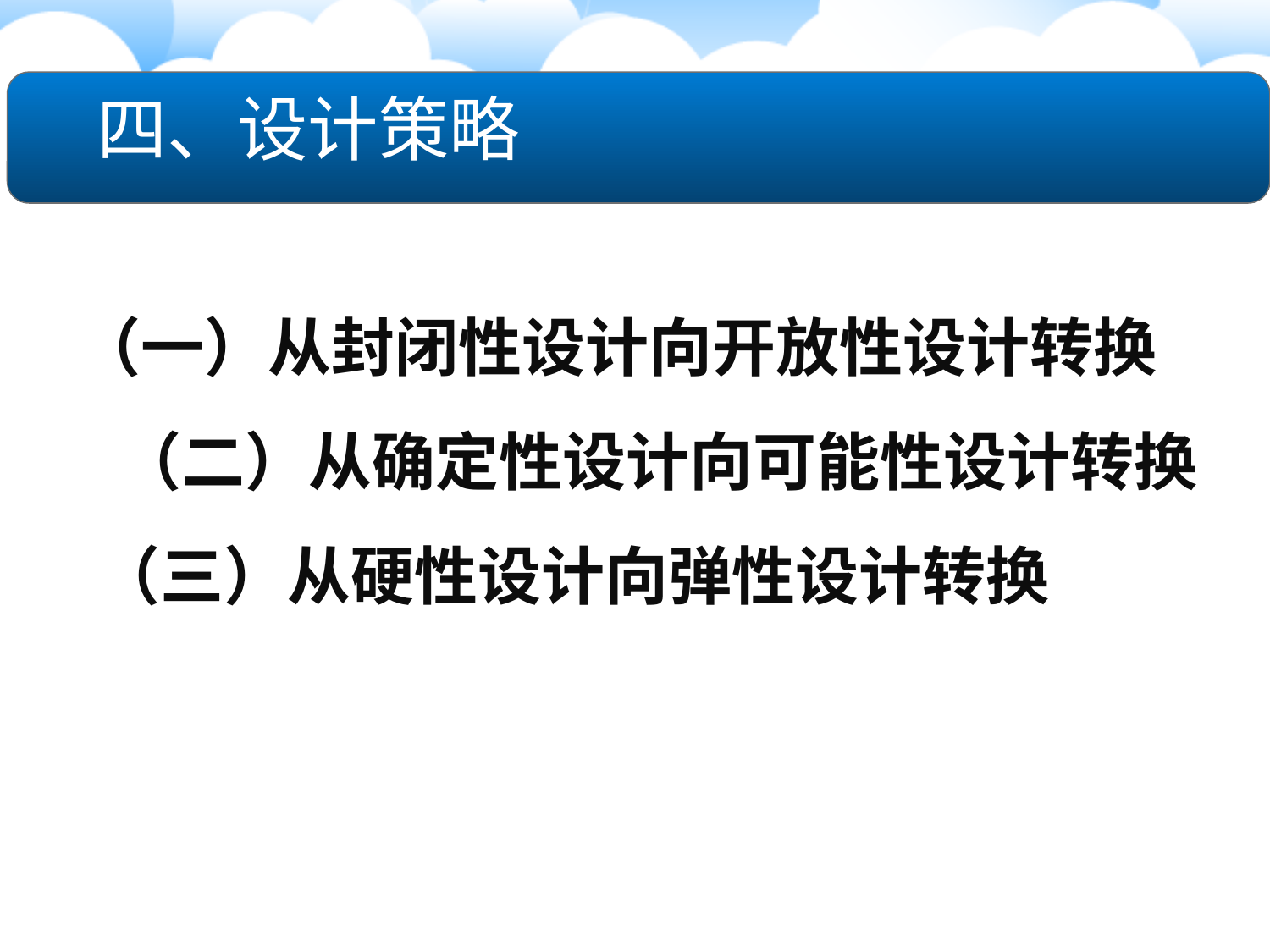

四、设计策略
   （一）从封闭性设计向开放性设计转换
　　（二）从确定性设计向可能性设计转换
　 （三）从硬性设计向弹性设计转换